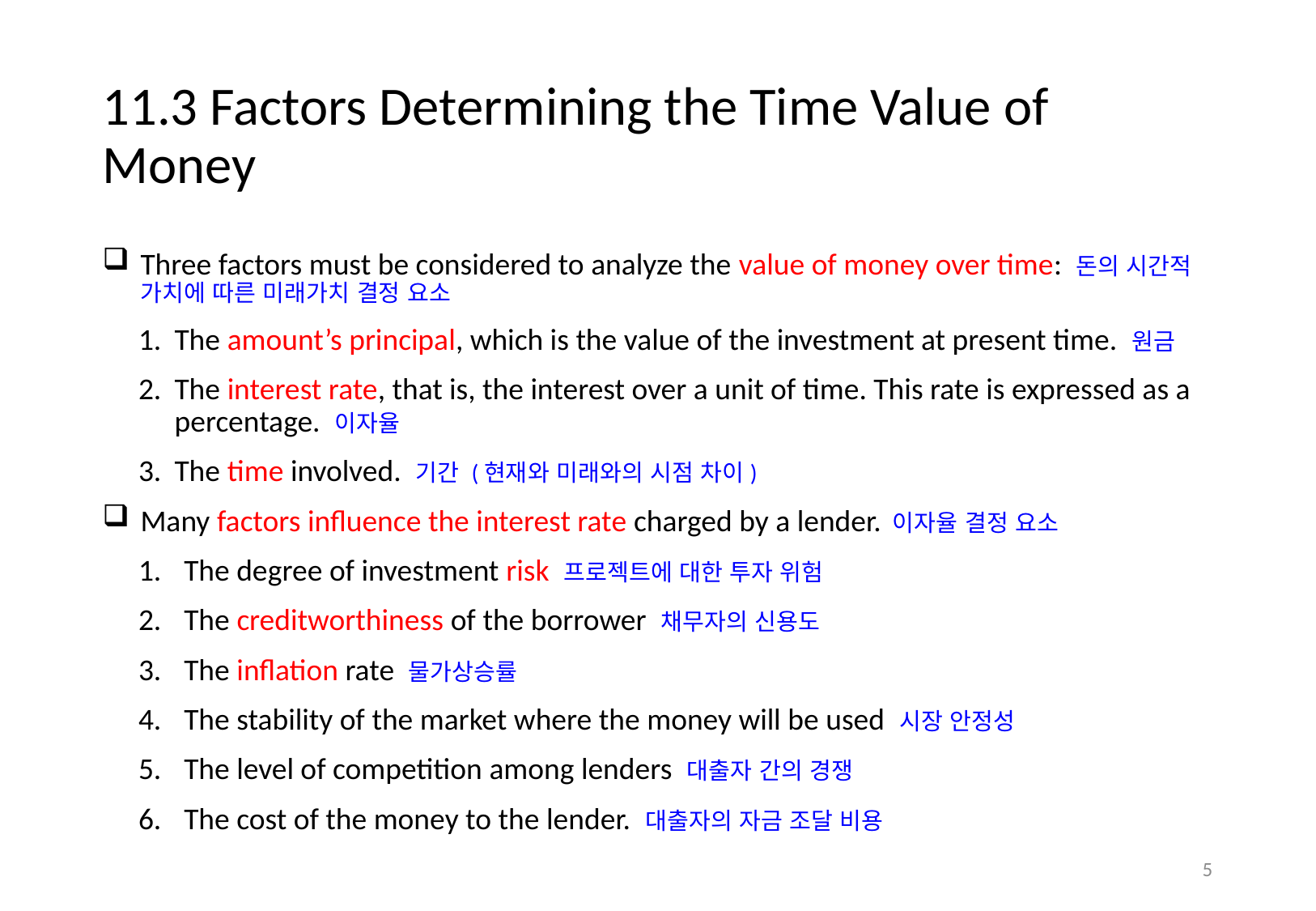

# 11.3 Factors Determining the Time Value of Money
Three factors must be considered to analyze the value of money over time: 돈의 시간적 가치에 따른 미래가치 결정 요소
The amount’s principal, which is the value of the investment at present time. 원금
The interest rate, that is, the interest over a unit of time. This rate is expressed as a percentage. 이자율
The time involved. 기간 (현재와 미래와의 시점 차이)
Many factors influence the interest rate charged by a lender. 이자율 결정 요소
The degree of investment risk 프로젝트에 대한 투자 위험
The creditworthiness of the borrower 채무자의 신용도
The inflation rate 물가상승률
The stability of the market where the money will be used 시장 안정성
The level of competition among lenders 대출자 간의 경쟁
The cost of the money to the lender. 대출자의 자금 조달 비용
5